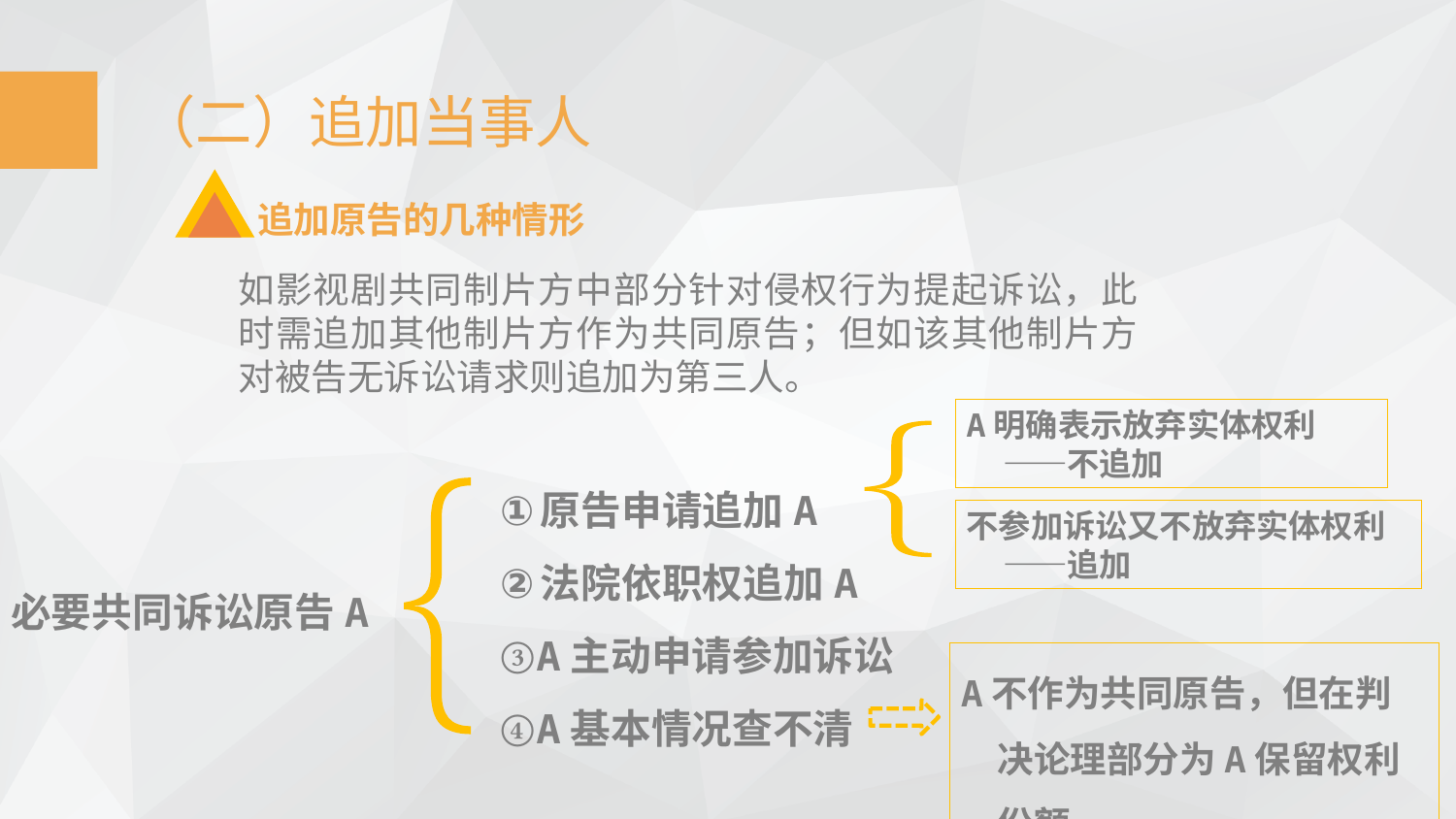

（二）追加当事人

追加原告的几种情形
如影视剧共同制片方中部分针对侵权行为提起诉讼，此时需追加其他制片方作为共同原告；但如该其他制片方对被告无诉讼请求则追加为第三人。
A明确表示放弃实体权利——不追加

原告申请追加A
法院依职权追加A
A主动申请参加诉讼
A基本情况查不清

不参加诉讼又不放弃实体权利——追加
必要共同诉讼原告A
A不作为共同原告，但在判决论理部分为A保留权利份额